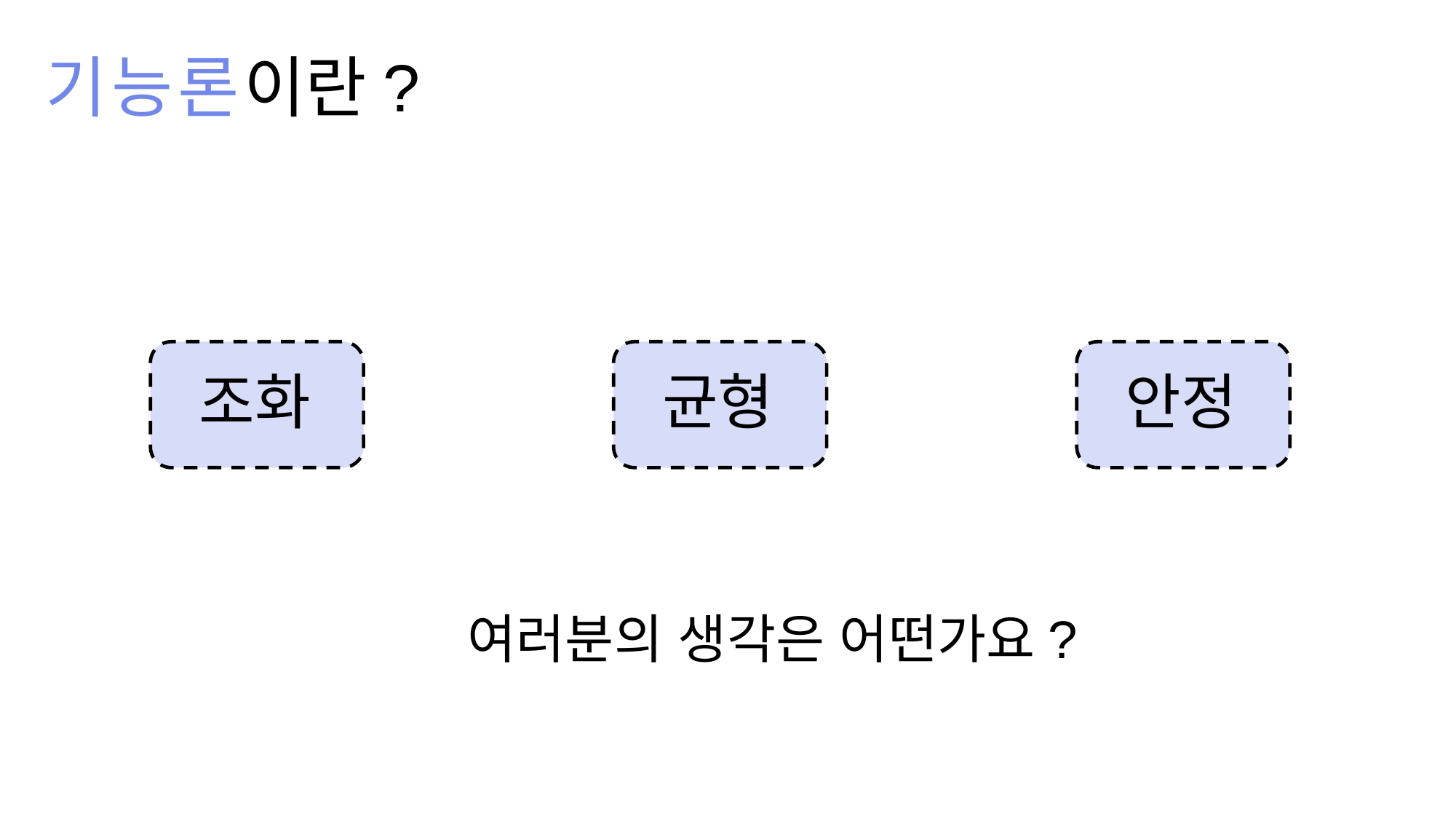

# 기능론이란?

조화
균형
안정
여러분의 생각은 어떤가요?